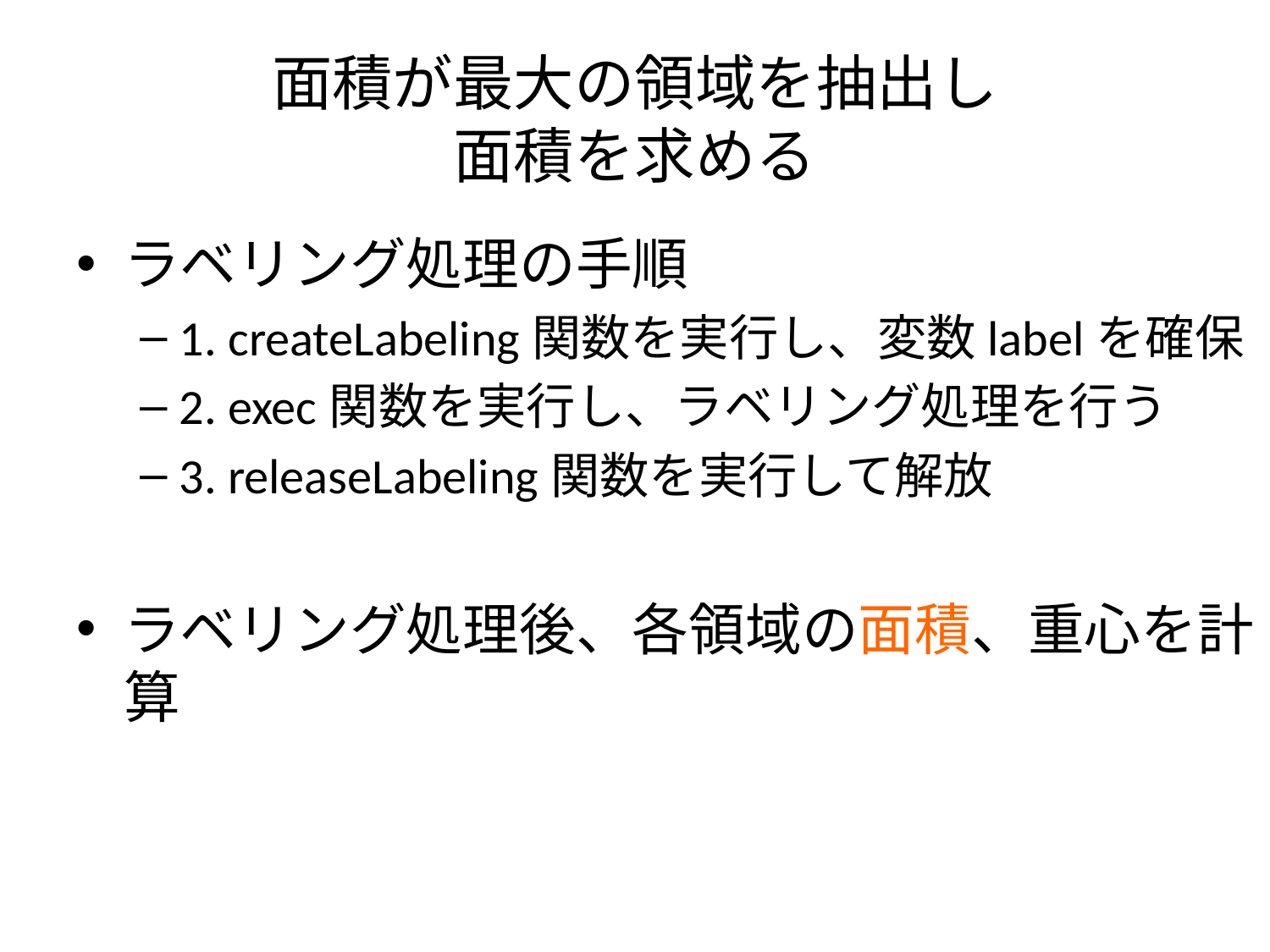

# 面積が最大の領域を抽出し 面積を求める
ラベリング処理の手順
1. createLabeling関数を実行し、変数labelを確保
2. exec関数を実行し、ラベリング処理を行う
3. releaseLabeling関数を実行して解放

ラベリング処理後、各領域の面積、重心を計算